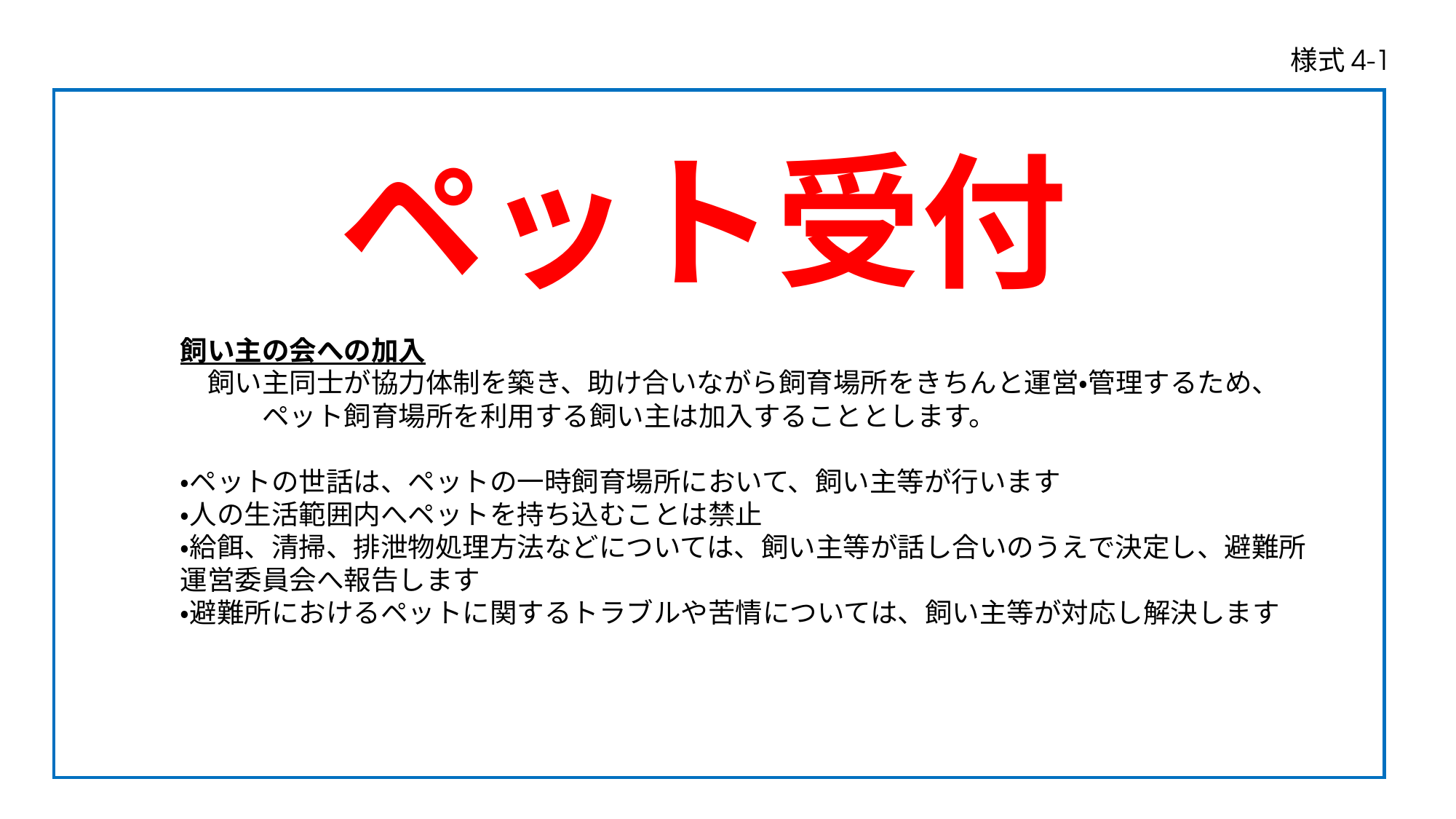

様式4-1

ペット受付
飼い主の会への加入
　飼い主同士が協力体制を築き、助け合いながら飼育場所をきちんと運営・管理するため、　　　　ペット飼育場所を利用する飼い主は加入することとします。

・ペットの世話は、ペットの一時飼育場所において、飼い主等が行います
・人の生活範囲内へペットを持ち込むことは禁止
・給餌、清掃、排泄物処理方法などについては、飼い主等が話し合いのうえで決定し、避難所運営委員会へ報告します
・避難所におけるペットに関するトラブルや苦情については、飼い主等が対応し解決します